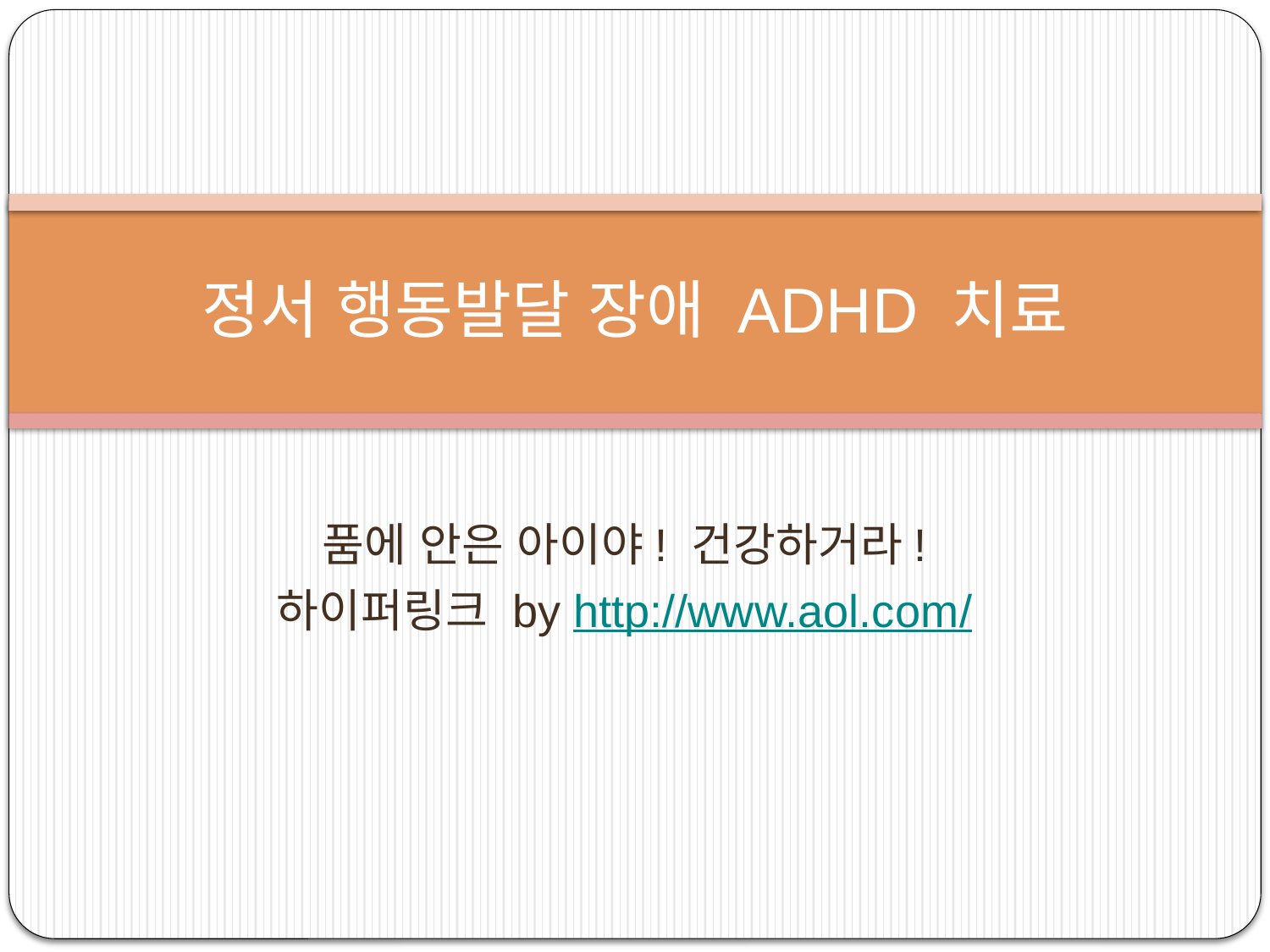

# 정서 행동발달 장애 ADHD 치료

품에 안은 아이야! 건강하거라!
하이퍼링크 by http://www.aol.com/